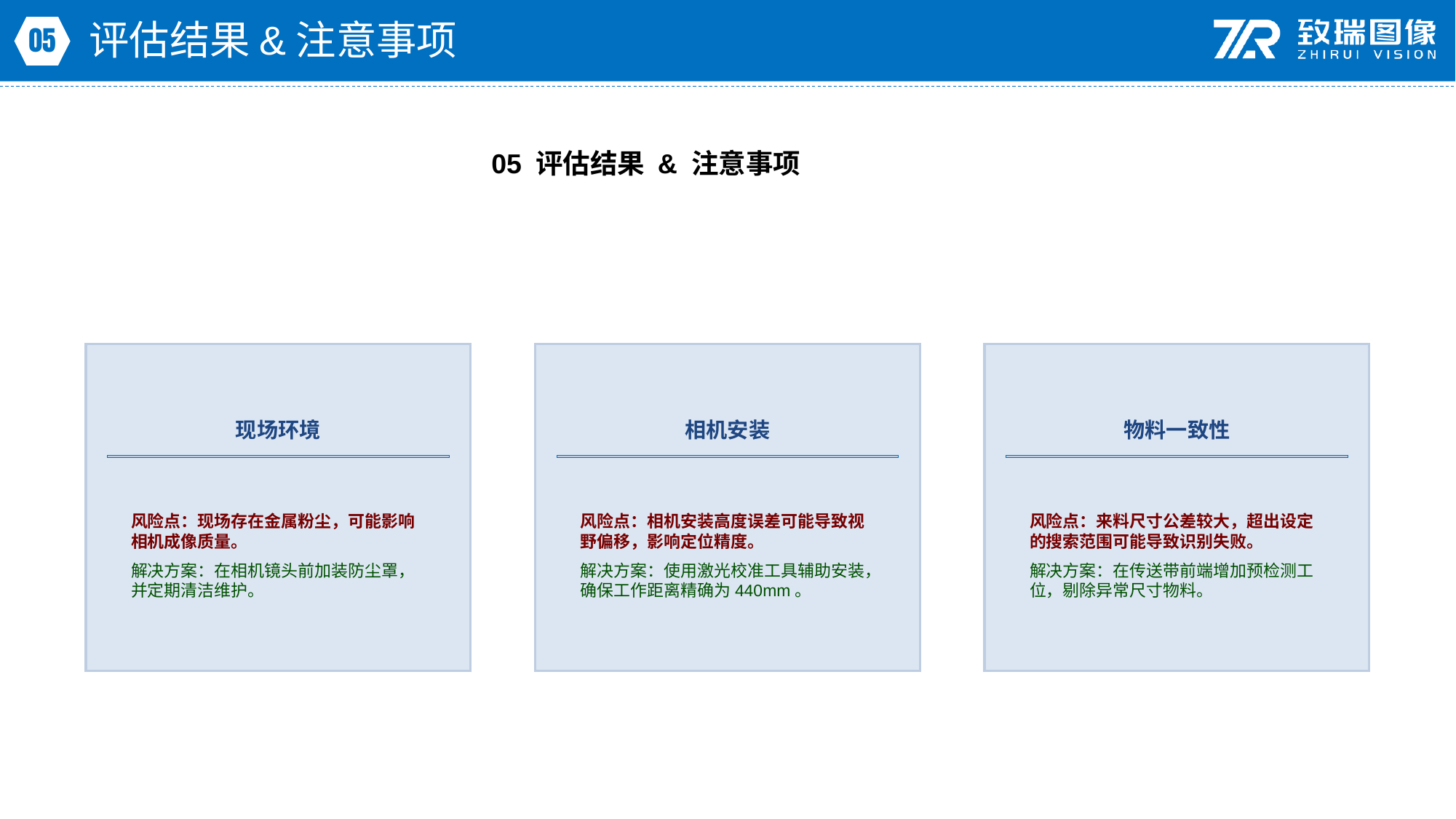

评估结果&注意事项
05

05 评估结果 & 注意事项

现场环境

相机安装

物料一致性

风险点：现场存在金属粉尘，可能影响相机成像质量。
解决方案：在相机镜头前加装防尘罩，并定期清洁维护。

风险点：相机安装高度误差可能导致视野偏移，影响定位精度。
解决方案：使用激光校准工具辅助安装，确保工作距离精确为440mm。

风险点：来料尺寸公差较大，超出设定的搜索范围可能导致识别失败。
解决方案：在传送带前端增加预检测工位，剔除异常尺寸物料。